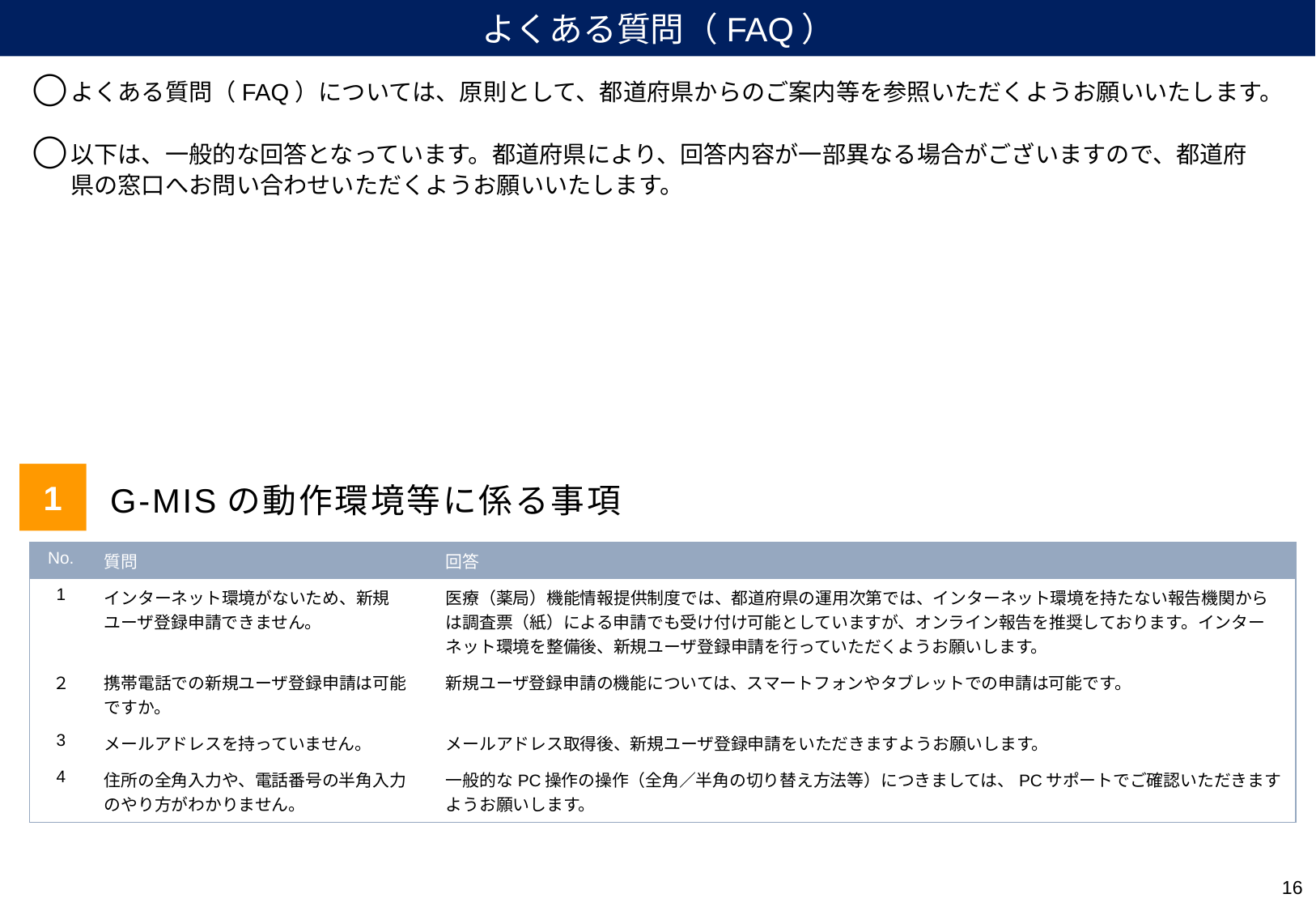

よくある質問（FAQ）
よくある質問（FAQ）については、原則として、都道府県からのご案内等を参照いただくようお願いいたします。

以下は、一般的な回答となっています。都道府県により、回答内容が一部異なる場合がございますので、都道府県の窓口へお問い合わせいただくようお願いいたします。
1
G-MISの動作環境等に係る事項
| No. | 質問 | 回答 |
| --- | --- | --- |
| 1 | インターネット環境がないため、新規ユーザ登録申請できません。 | 医療（薬局）機能情報提供制度では、都道府県の運用次第では、インターネット環境を持たない報告機関からは調査票（紙）による申請でも受け付け可能としていますが、オンライン報告を推奨しております。インターネット環境を整備後、新規ユーザ登録申請を行っていただくようお願いします。 |
| ２ | 携帯電話での新規ユーザ登録申請は可能ですか。 | 新規ユーザ登録申請の機能については、スマートフォンやタブレットでの申請は可能です。 |
| 3 | メールアドレスを持っていません。 | メールアドレス取得後、新規ユーザ登録申請をいただきますようお願いします。 |
| 4 | 住所の全角入力や、電話番号の半角入力のやり方がわかりません。 | 一般的なPC操作の操作（全角／半角の切り替え方法等）につきましては、PCサポートでご確認いただきますようお願いします。 |
16